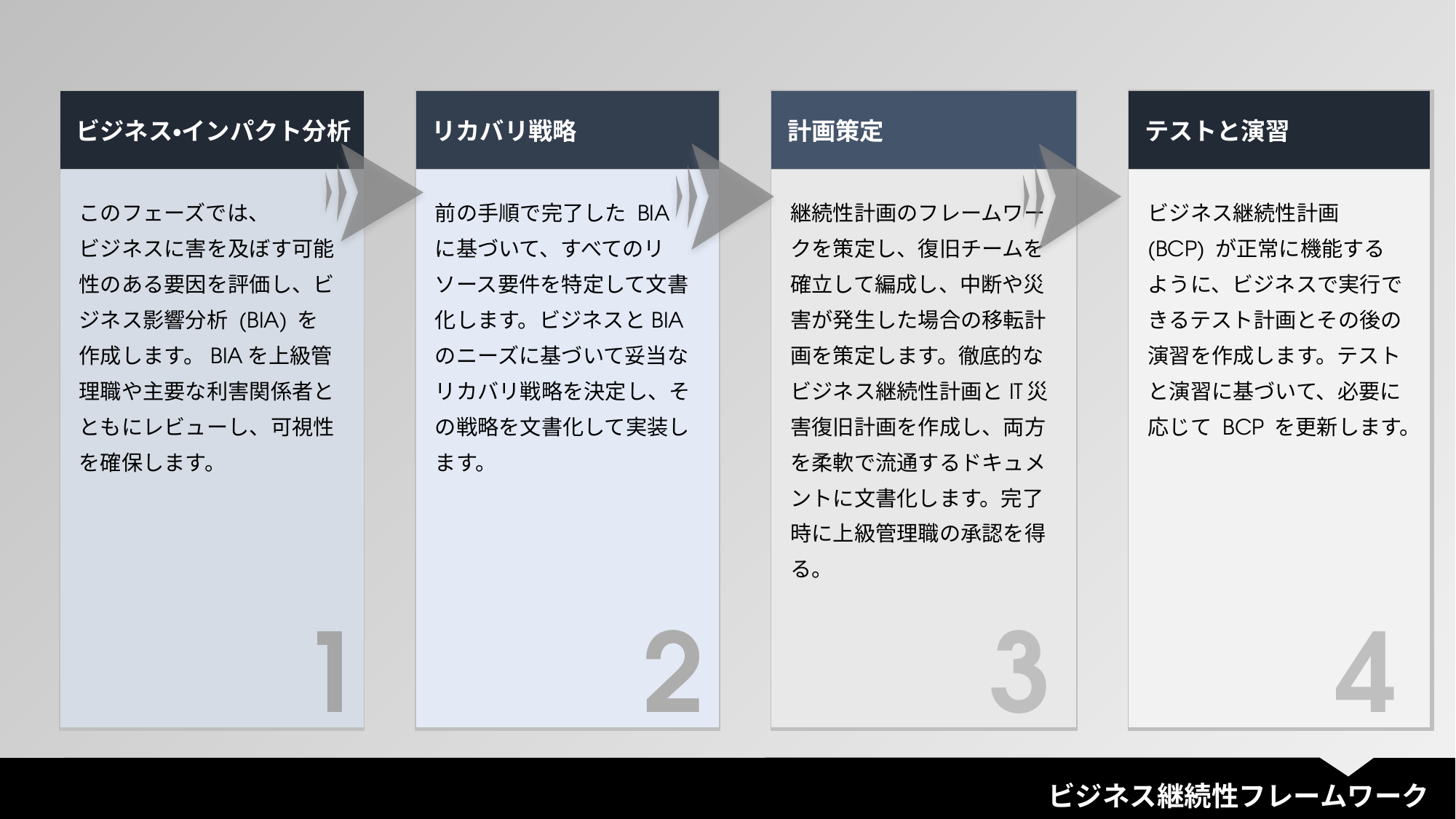

| ビジネス・インパクト分析 |  | リカバリ戦略 |  | 計画策定 |  | テストと演習 |
| --- | --- | --- | --- | --- | --- | --- |
| このフェーズでは、 ビジネスに害を及ぼす可能性のある要因を評価し、ビジネス影響分析 (BIA) を作成します。BIAを上級管理職や主要な利害関係者とともにレビューし、可視性を確保します。 |  | 前の手順で完了した BIA に基づいて、すべてのリソース要件を特定して文書化します。ビジネスとBIAのニーズに基づいて妥当なリカバリ戦略を決定し、その戦略を文書化して実装します。 |  | 継続性計画のフレームワークを策定し、復旧チームを確立して編成し、中断や災害が発生した場合の移転計画を策定します。徹底的なビジネス継続性計画とIT災害復旧計画を作成し、両方を柔軟で流通するドキュメントに文書化します。完了時に上級管理職の承認を得る。 |  | ビジネス継続性計画 (BCP) が正常に機能するように、ビジネスで実行できるテスト計画とその後の演習を作成します。テストと演習に基づいて、必要に応じて BCP を更新します。 |

1
2
3
4

ビジネス継続性フレームワーク